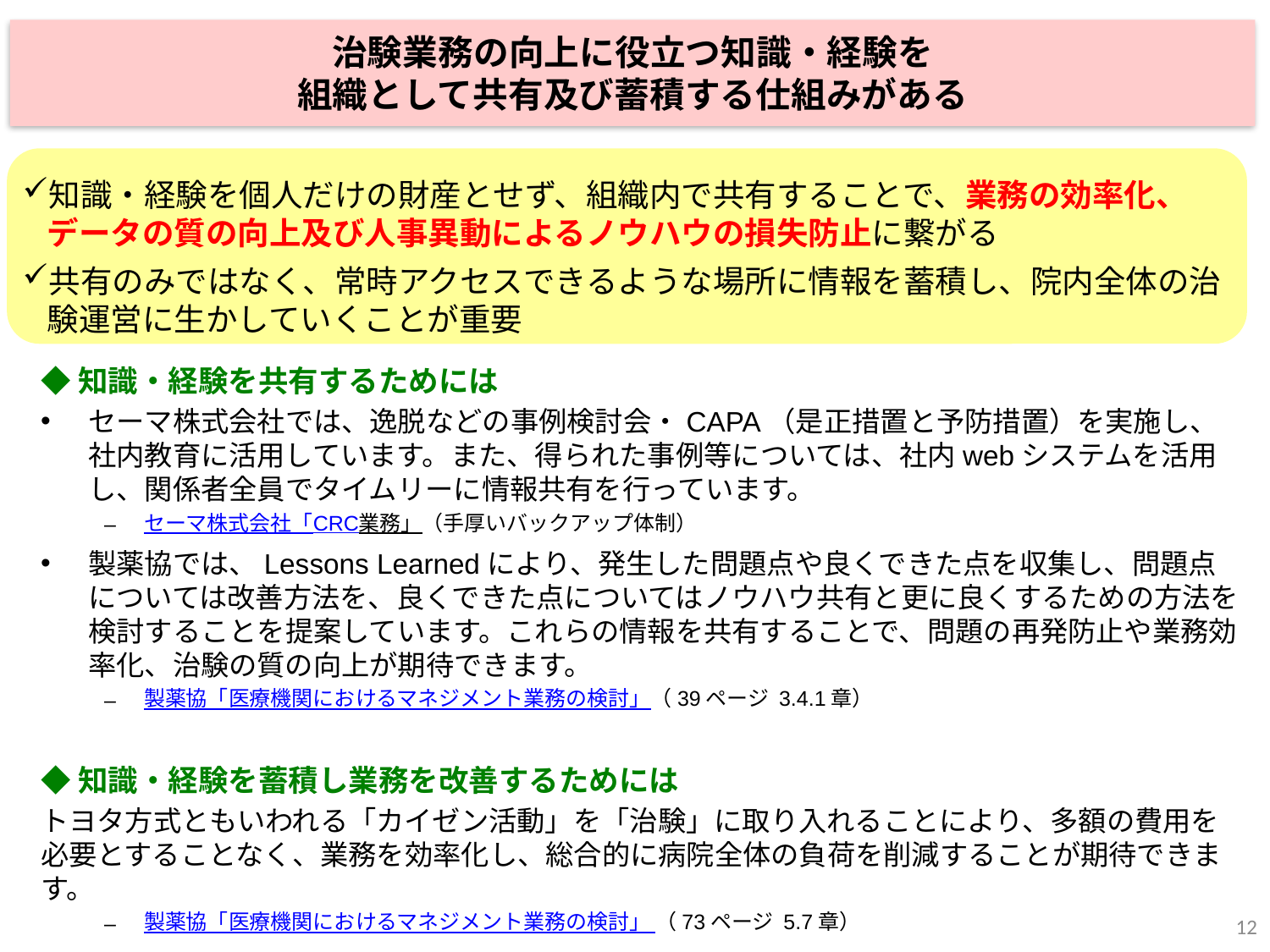

治験業務の向上に役立つ知識・経験を
組織として共有及び蓄積する仕組みがある

知識・経験を個人だけの財産とせず、組織内で共有することで、業務の効率化、データの質の向上及び人事異動によるノウハウの損失防止に繋がる
共有のみではなく、常時アクセスできるような場所に情報を蓄積し、院内全体の治験運営に生かしていくことが重要
◆知識・経験を共有するためには
セーマ株式会社では、逸脱などの事例検討会・CAPA（是正措置と予防措置）を実施し、社内教育に活用しています。また、得られた事例等については、社内webシステムを活用し、関係者全員でタイムリーに情報共有を行っています。
セーマ株式会社「CRC業務」（手厚いバックアップ体制）
製薬協では、Lessons Learnedにより、発生した問題点や良くできた点を収集し、問題点については改善方法を、良くできた点についてはノウハウ共有と更に良くするための方法を検討することを提案しています。これらの情報を共有することで、問題の再発防止や業務効率化、治験の質の向上が期待できます。
製薬協「医療機関におけるマネジメント業務の検討」（39ページ 3.4.1章）

◆知識・経験を蓄積し業務を改善するためには
トヨタ方式ともいわれる「カイゼン活動」を「治験」に取り入れることにより、多額の費用を必要とすることなく、業務を効率化し、総合的に病院全体の負荷を削減することが期待できます。
製薬協「医療機関におけるマネジメント業務の検討」 （73ページ 5.7章）

12